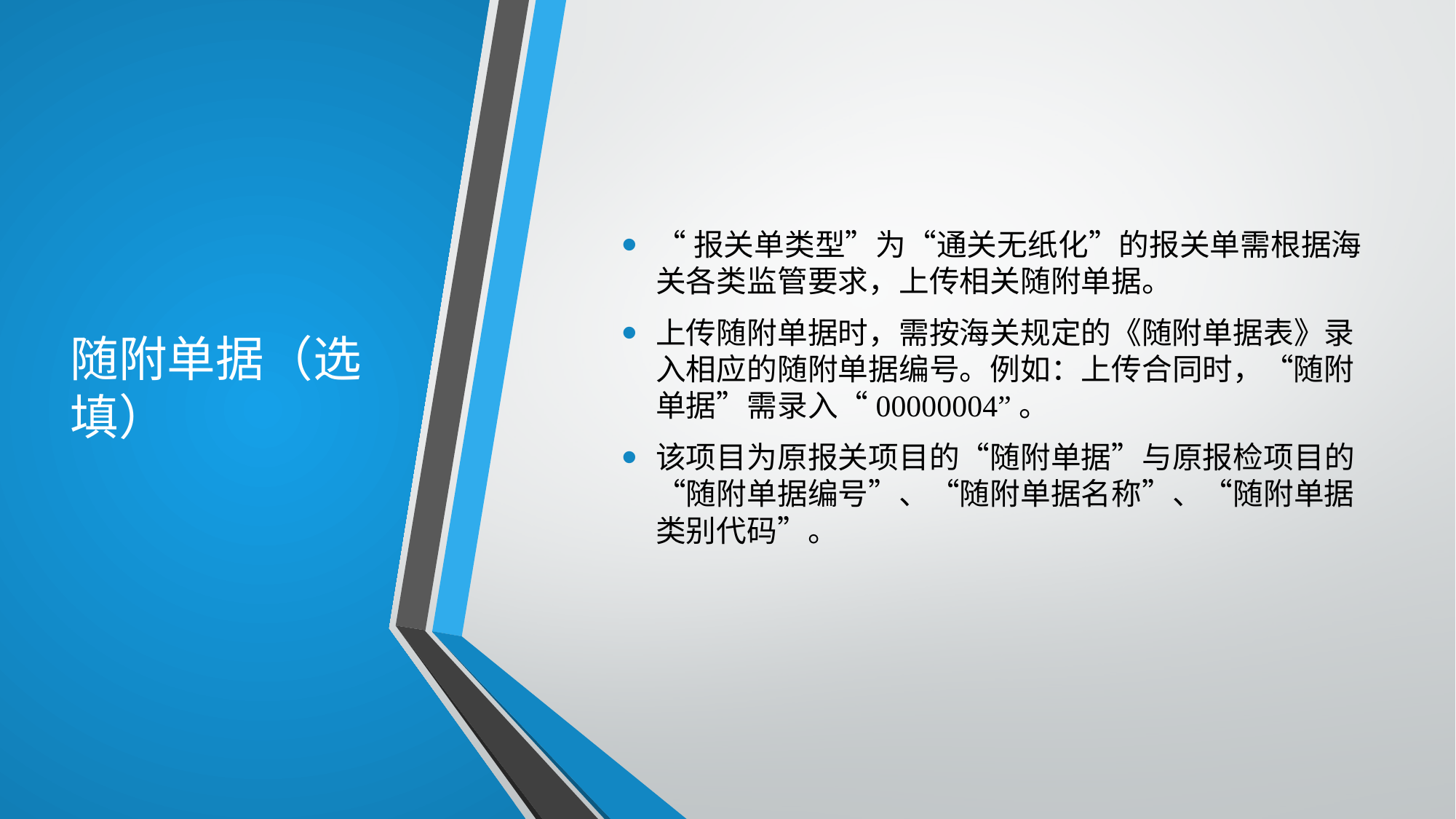

# 随附单据（选填）
“报关单类型”为“通关无纸化”的报关单需根据海关各类监管要求，上传相关随附单据。
上传随附单据时，需按海关规定的《随附单据表》录入相应的随附单据编号。例如：上传合同时，“随附单据”需录入“00000004”。
该项目为原报关项目的“随附单据”与原报检项目的“随附单据编号”、“随附单据名称”、“随附单据类别代码”。